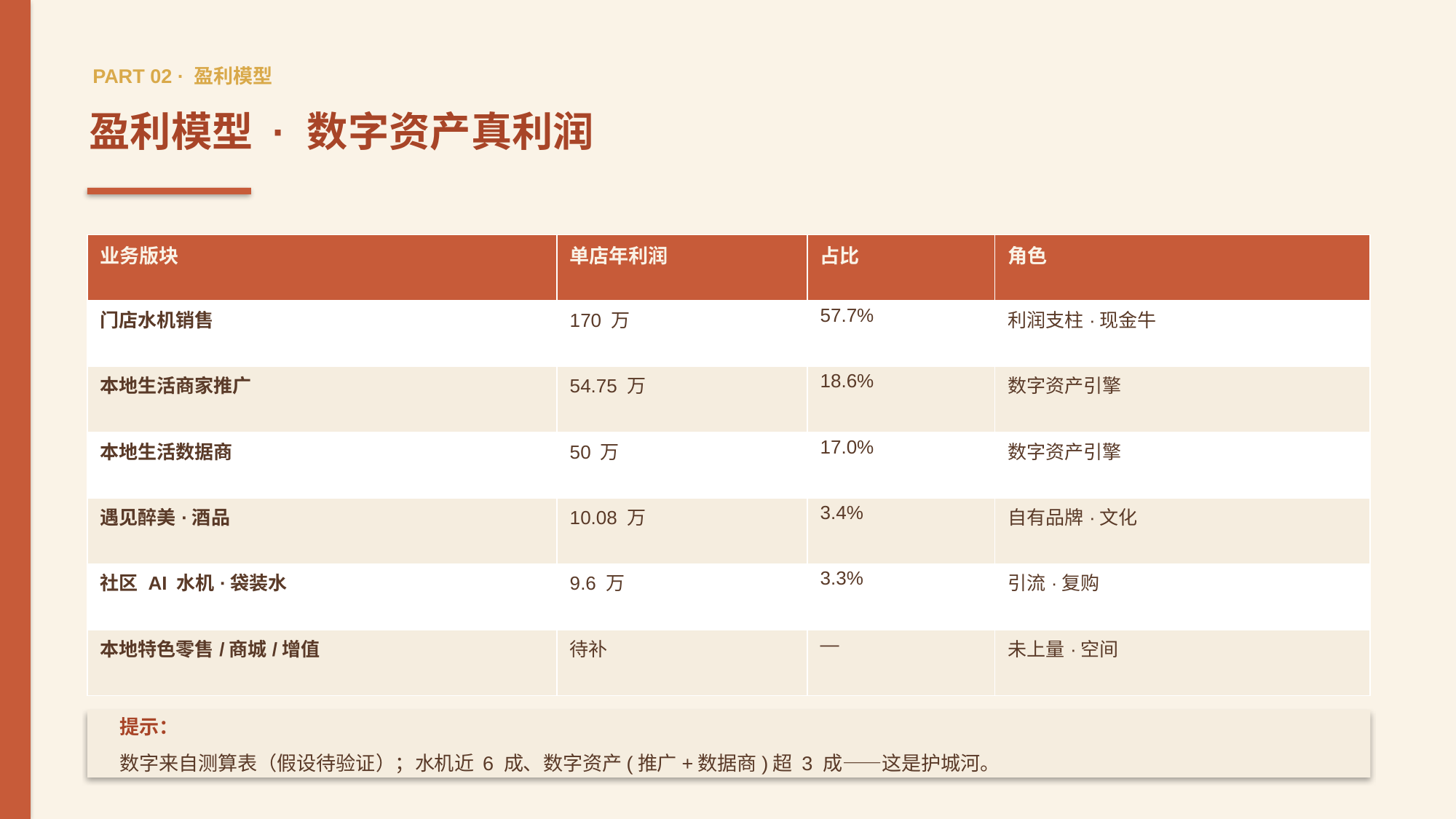

PART 02 · 盈利模型
盈利模型 · 数字资产真利润

| 业务版块 | 单店年利润 | 占比 | 角色 |
| --- | --- | --- | --- |
| 门店水机销售 | 170 万 | 57.7% | 利润支柱·现金牛 |
| 本地生活商家推广 | 54.75 万 | 18.6% | 数字资产引擎 |
| 本地生活数据商 | 50 万 | 17.0% | 数字资产引擎 |
| 遇见醉美·酒品 | 10.08 万 | 3.4% | 自有品牌·文化 |
| 社区 AI 水机·袋装水 | 9.6 万 | 3.3% | 引流·复购 |
| 本地特色零售/商城/增值 | 待补 | — | 未上量·空间 |

提示：
数字来自测算表（假设待验证）；水机近 6 成、数字资产(推广+数据商)超 3 成——这是护城河。